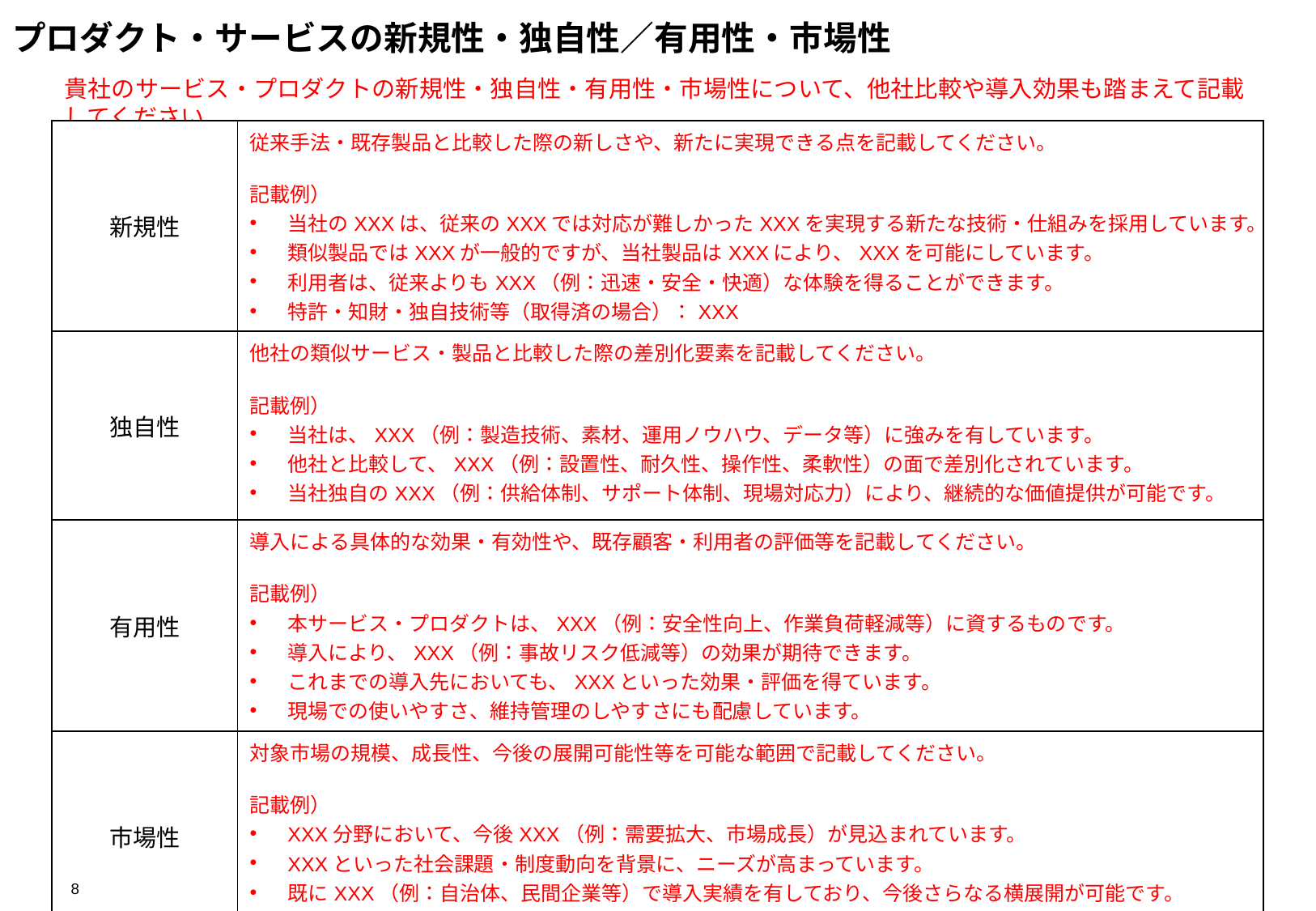

# プロダクト・サービスの新規性・独自性／有用性・市場性
貴社のサービス・プロダクトの新規性・独自性・有用性・市場性について、他社比較や導入効果も踏まえて記載してください。
| 新規性 | 従来手法・既存製品と比較した際の新しさや、新たに実現できる点を記載してください。 記載例） 当社のXXXは、従来のXXXでは対応が難しかったXXXを実現する新たな技術・仕組みを採用しています。 類似製品ではXXXが一般的ですが、当社製品はXXXにより、XXXを可能にしています。 利用者は、従来よりもXXX（例：迅速・安全・快適）な体験を得ることができます。 特許・知財・独自技術等（取得済の場合）：XXX |
| --- | --- |
| 独自性 | 他社の類似サービス・製品と比較した際の差別化要素を記載してください。 記載例） 当社は、XXX（例：製造技術、素材、運用ノウハウ、データ等）に強みを有しています。 他社と比較して、XXX（例：設置性、耐久性、操作性、柔軟性）の面で差別化されています。 当社独自のXXX（例：供給体制、サポート体制、現場対応力）により、継続的な価値提供が可能です。 |
| 有用性 | 導入による具体的な効果・有効性や、既存顧客・利用者の評価等を記載してください。 記載例） 本サービス・プロダクトは、XXX（例：安全性向上、作業負荷軽減等）に資するものです。 導入により、XXX（例：事故リスク低減等）の効果が期待できます。 これまでの導入先においても、XXXといった効果・評価を得ています。 現場での使いやすさ、維持管理のしやすさにも配慮しています。 |
| 市場性 | 対象市場の規模、成長性、今後の展開可能性等を可能な範囲で記載してください。 記載例） XXX分野において、今後XXX（例：需要拡大、市場成長）が見込まれています。 XXXといった社会課題・制度動向を背景に、ニーズが高まっています。 既にXXX（例：自治体、民間企業等）で導入実績を有しており、今後さらなる横展開が可能です。 今回の取組を通じて、都内外への展開・市場拡大を見込んでいます。 |
8